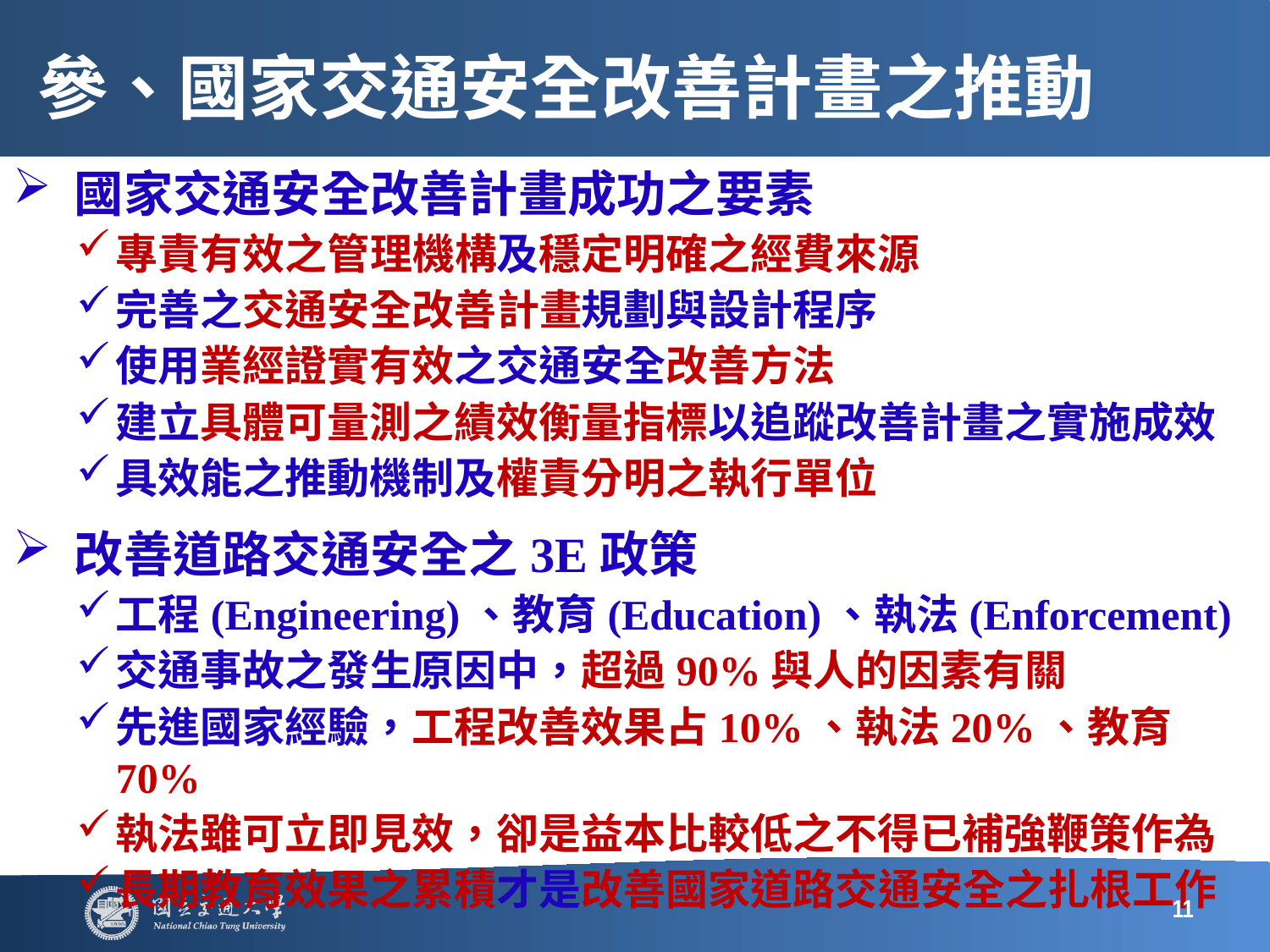

# 參、國家交通安全改善計畫之推動
國家交通安全改善計畫成功之要素
專責有效之管理機構及穩定明確之經費來源
完善之交通安全改善計畫規劃與設計程序
使用業經證實有效之交通安全改善方法
建立具體可量測之績效衡量指標以追蹤改善計畫之實施成效
具效能之推動機制及權責分明之執行單位
改善道路交通安全之3E政策
工程(Engineering)、教育(Education)、執法(Enforcement)
交通事故之發生原因中，超過90%與人的因素有關
先進國家經驗，工程改善效果占10%、執法20%、教育70%
執法雖可立即見效，卻是益本比較低之不得已補強鞭策作為
長期教育效果之累積才是改善國家道路交通安全之扎根工作
11